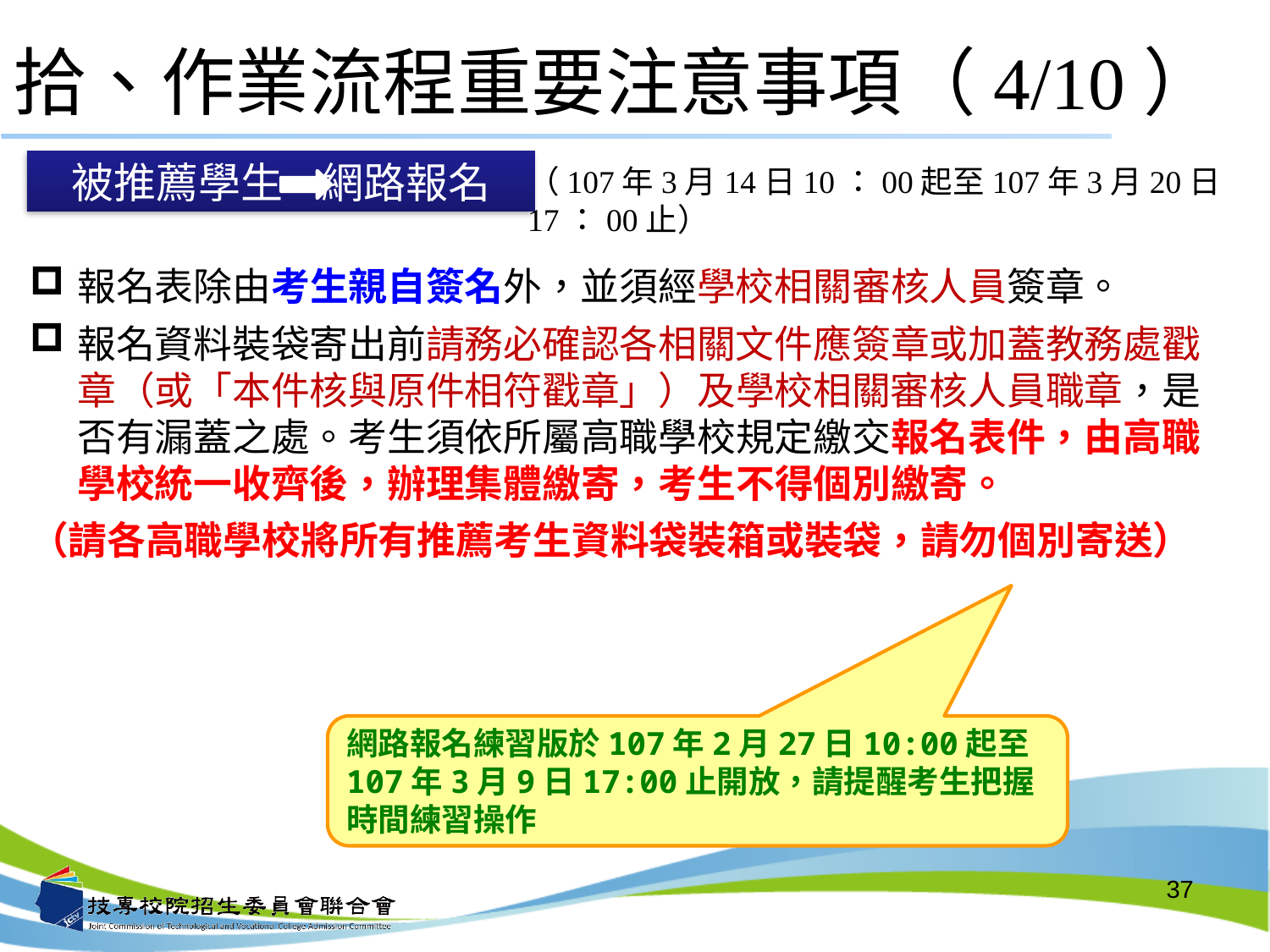

# 拾、作業流程重要注意事項（4/10）
被推薦學生    網路報名
（107年3月14日10：00起至107年3月20日17：00止）

報名表除由考生親自簽名外，並須經學校相關審核人員簽章。
報名資料裝袋寄出前請務必確認各相關文件應簽章或加蓋教務處戳章（或「本件核與原件相符戳章」）及學校相關審核人員職章，是否有漏蓋之處。考生須依所屬高職學校規定繳交報名表件，由高職學校統一收齊後，辦理集體繳寄，考生不得個別繳寄。
（請各高職學校將所有推薦考生資料袋裝箱或裝袋，請勿個別寄送）
網路報名練習版於107年2月27日10:00起至107年3月9日17:00止開放，請提醒考生把握時間練習操作
37